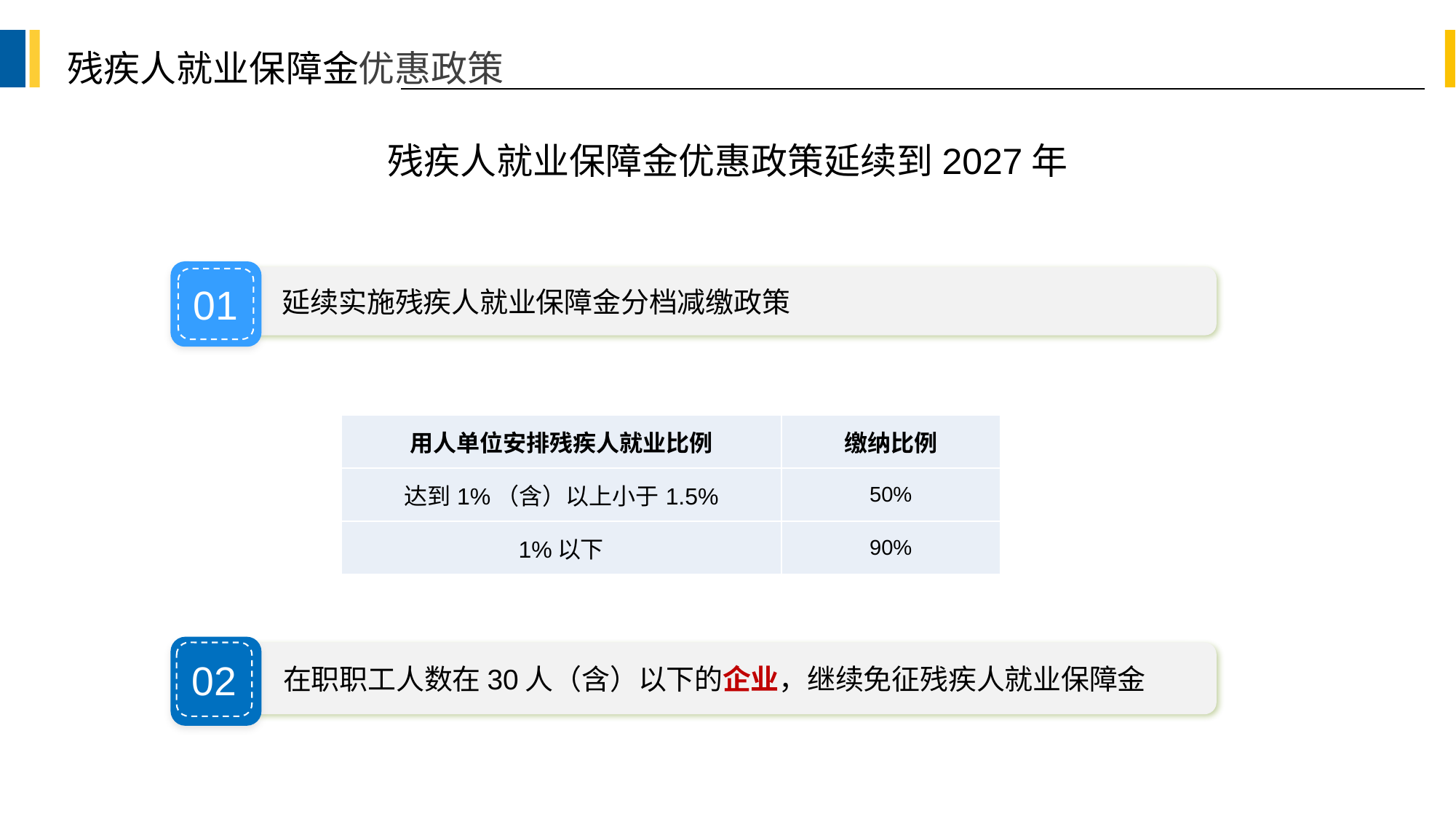

残疾人就业保障金优惠政策
残疾人就业保障金优惠政策延续到2027年

延续实施残疾人就业保障金分档减缴政策
01
| 用人单位安排残疾人就业比例 | 缴纳比例 |
| --- | --- |
| 达到1%（含）以上小于1.5% | 50% |
| 1%以下 | 90% |

02
在职职工人数在30人（含）以下的企业，继续免征残疾人就业保障金